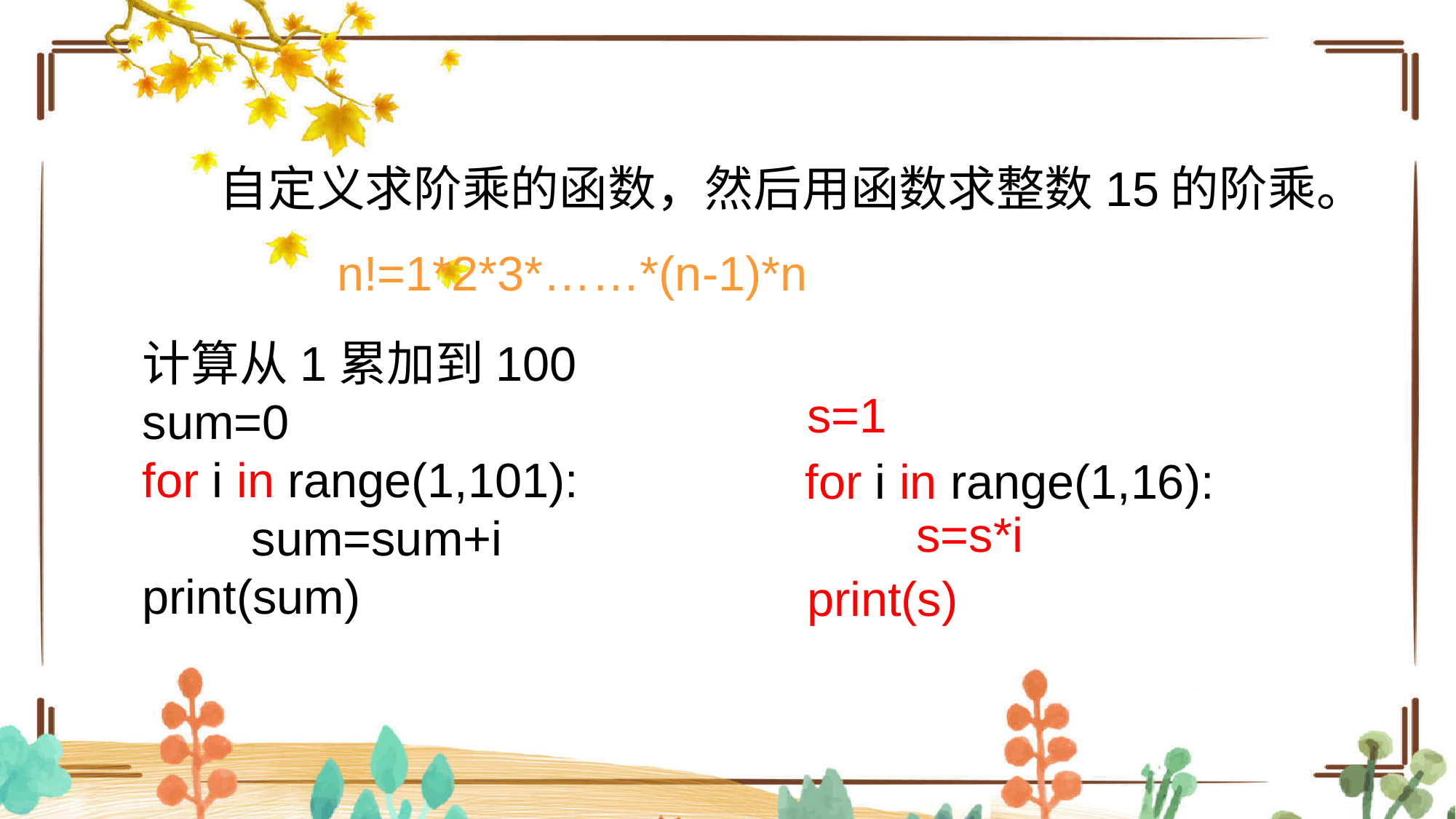

自定义求阶乘的函数，然后用函数求整数15的阶乘。
n!=1*2*3*……*(n-1)*n
计算从1累加到100
sum=0
for i in range(1,101):
	sum=sum+i
print(sum)
s=1
for i in range(1,16):
	s=s*i
print(s)